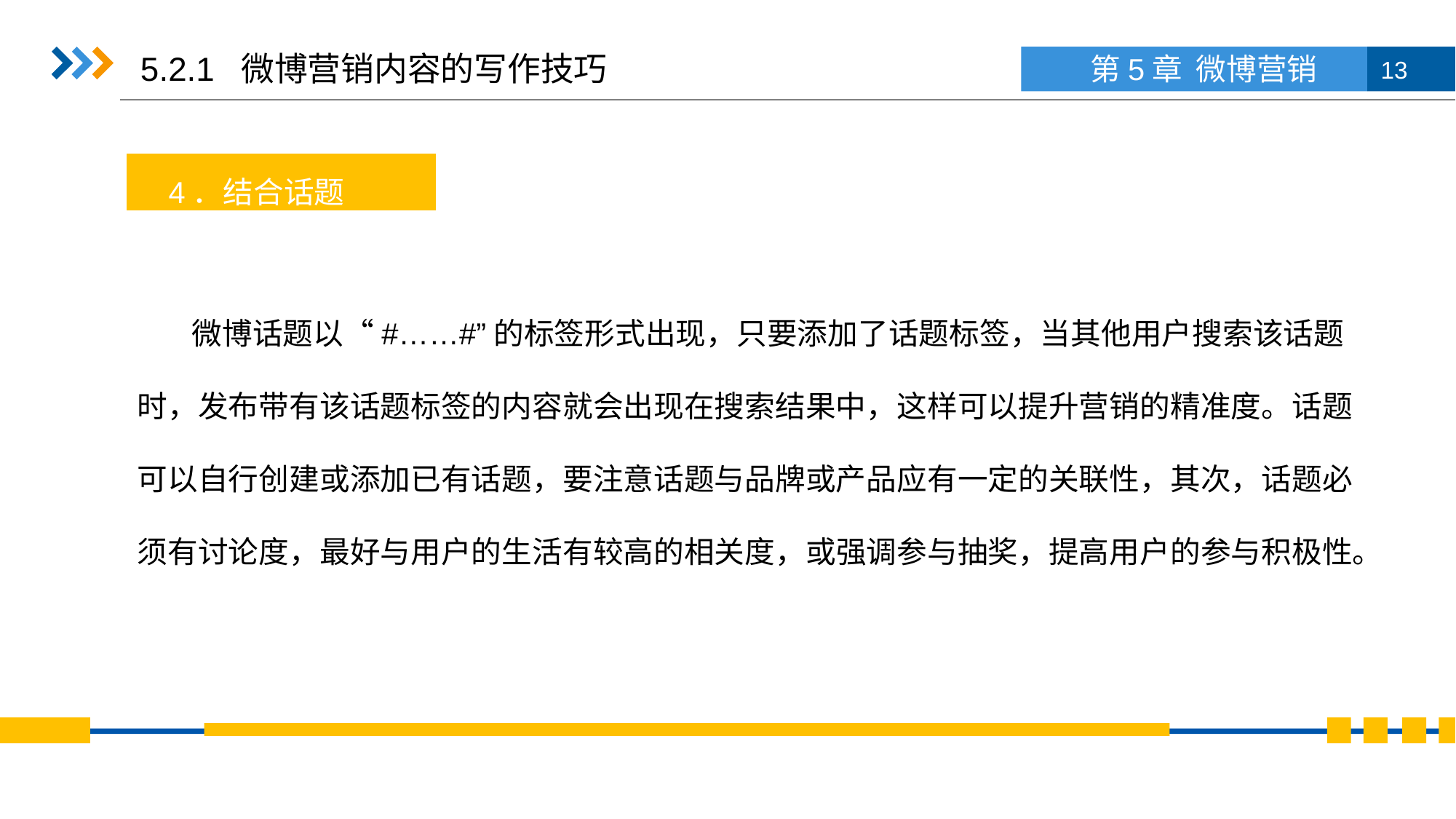

5.2.1  微博营销内容的写作技巧
4．结合话题
微博话题以“#……#”的标签形式出现，只要添加了话题标签，当其他用户搜索该话题时，发布带有该话题标签的内容就会出现在搜索结果中，这样可以提升营销的精准度。话题可以自行创建或添加已有话题，要注意话题与品牌或产品应有一定的关联性，其次，话题必须有讨论度，最好与用户的生活有较高的相关度，或强调参与抽奖，提高用户的参与积极性。